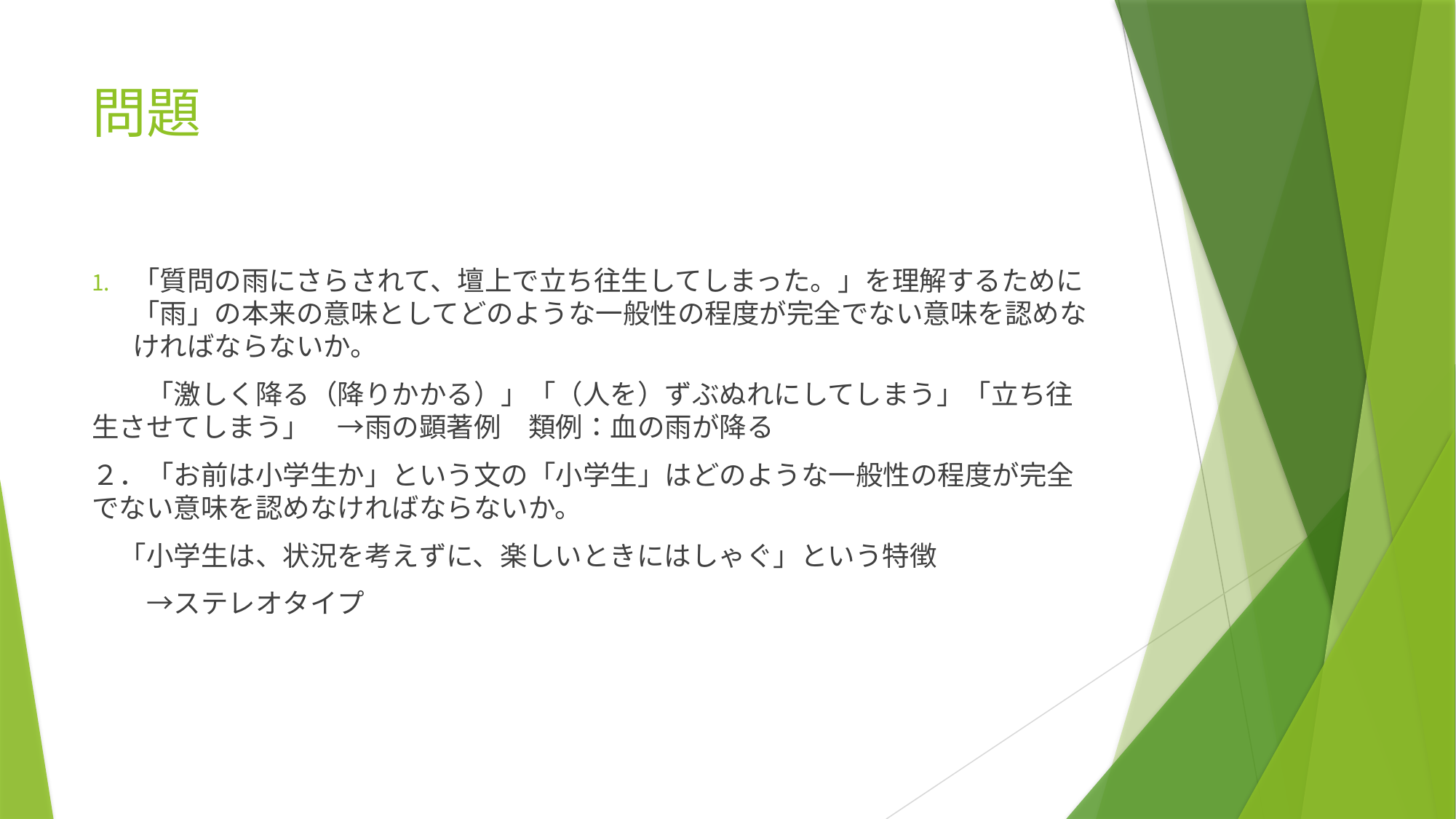

# 問題
「質問の雨にさらされて、壇上で立ち往生してしまった。」を理解するために「雨」の本来の意味としてどのような一般性の程度が完全でない意味を認めなければならないか。
　　「激しく降る（降りかかる）」「（人を）ずぶぬれにしてしまう」「立ち往生させてしまう」　→雨の顕著例　類例：血の雨が降る
２．「お前は小学生か」という文の「小学生」はどのような一般性の程度が完全でない意味を認めなければならないか。
　「小学生は、状況を考えずに、楽しいときにはしゃぐ」という特徴
　　→ステレオタイプ